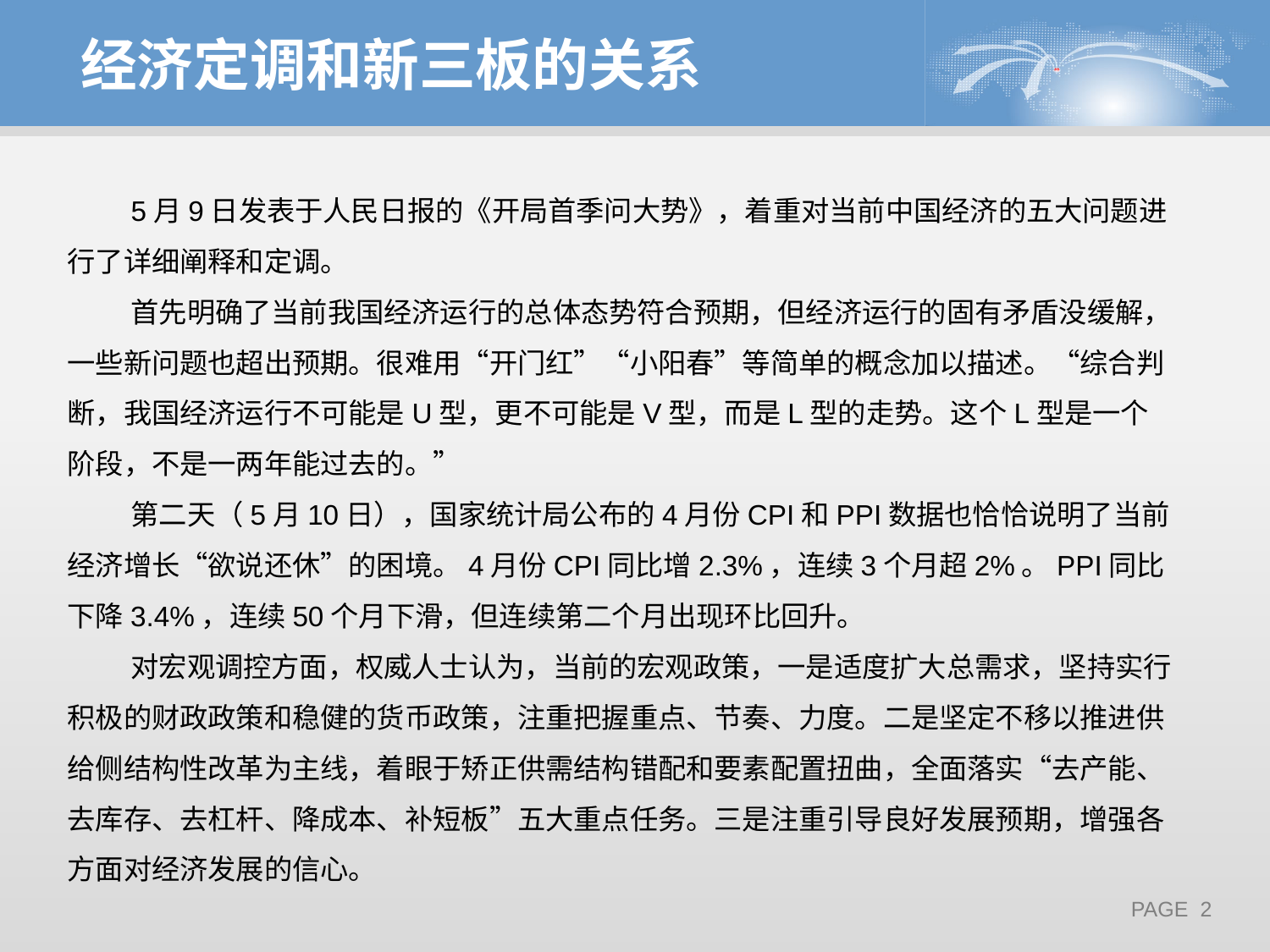

经济定调和新三板的关系
5月9日发表于人民日报的《开局首季问大势》，着重对当前中国经济的五大问题进行了详细阐释和定调。
首先明确了当前我国经济运行的总体态势符合预期，但经济运行的固有矛盾没缓解，一些新问题也超出预期。很难用“开门红”“小阳春”等简单的概念加以描述。“综合判断，我国经济运行不可能是U型，更不可能是V型，而是L型的走势。这个L型是一个阶段，不是一两年能过去的。”
第二天（5月10日），国家统计局公布的4月份CPI和PPI数据也恰恰说明了当前经济增长“欲说还休”的困境。4月份CPI同比增2.3%，连续3个月超2%。PPI同比下降3.4%，连续50个月下滑，但连续第二个月出现环比回升。
对宏观调控方面，权威人士认为，当前的宏观政策，一是适度扩大总需求，坚持实行积极的财政政策和稳健的货币政策，注重把握重点、节奏、力度。二是坚定不移以推进供给侧结构性改革为主线，着眼于矫正供需结构错配和要素配置扭曲，全面落实“去产能、去库存、去杠杆、降成本、补短板”五大重点任务。三是注重引导良好发展预期，增强各方面对经济发展的信心。